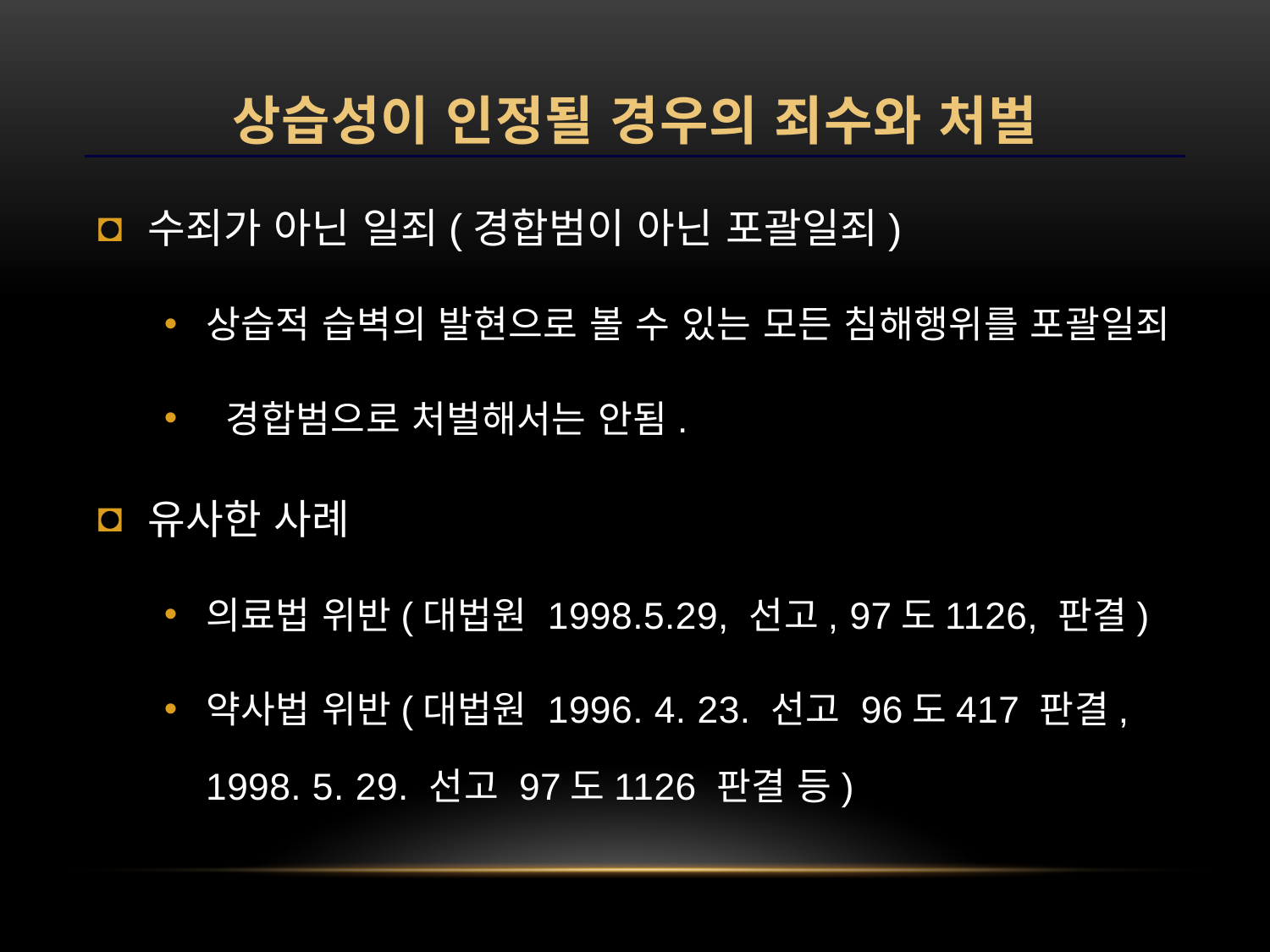

# 상습성이 인정될 경우의 죄수와 처벌
수죄가 아닌 일죄(경합범이 아닌 포괄일죄)
상습적 습벽의 발현으로 볼 수 있는 모든 침해행위를 포괄일죄
 경합범으로 처벌해서는 안됨.
유사한 사례
의료법 위반(대법원 1998.5.29, 선고, 97도1126, 판결)
약사법 위반(대법원 1996. 4. 23. 선고 96도417 판결, 1998. 5. 29. 선고 97도1126 판결 등)